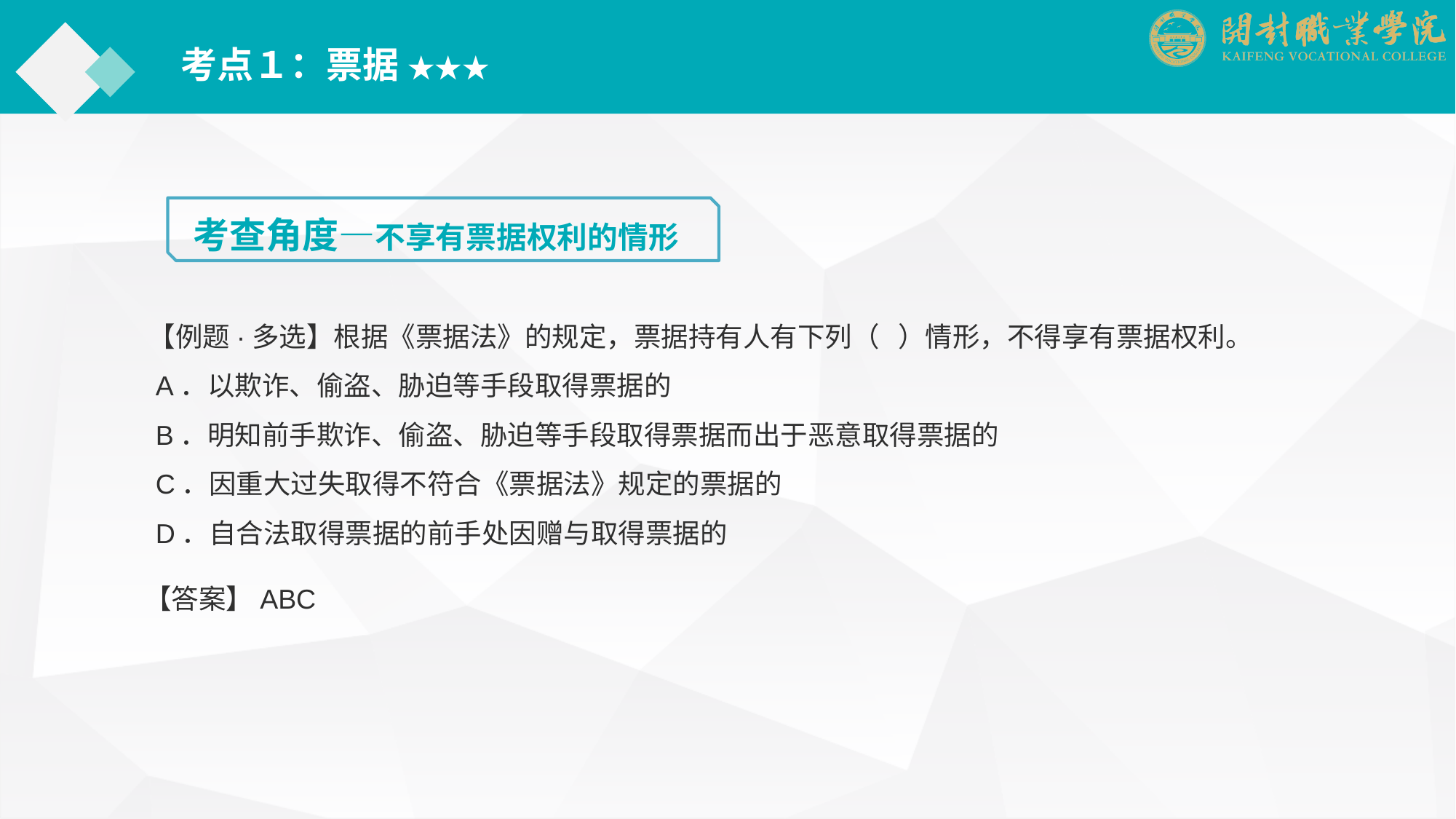

考点１：票据 ★★★

考查角度—不享有票据权利的情形
【例题·多选】根据《票据法》的规定，票据持有人有下列（   ）情形，不得享有票据权利。
 A．以欺诈、偷盗、胁迫等手段取得票据的
 B．明知前手欺诈、偷盗、胁迫等手段取得票据而出于恶意取得票据的
 C．因重大过失取得不符合《票据法》规定的票据的
 D．自合法取得票据的前手处因赠与取得票据的
【答案】ABC